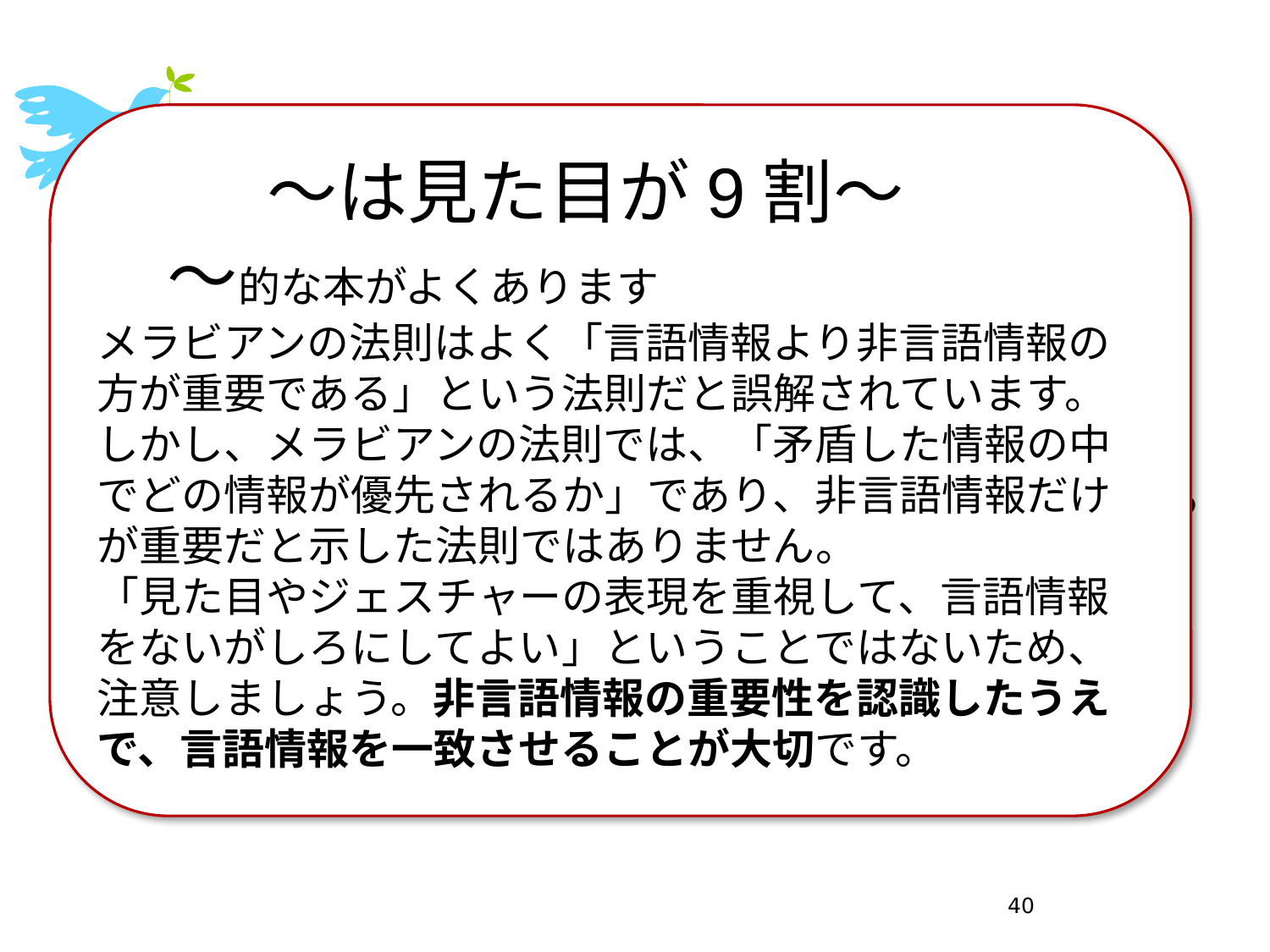

# メーラビアン　注：【諸説あります】
～は見た目が9割～
　～的な本がよくあります
メラビアンの法則はよく「言語情報より非言語情報の方が重要である」という法則だと誤解されています。しかし、メラビアンの法則では、「矛盾した情報の中でどの情報が優先されるか」であり、非言語情報だけが重要だと示した法則ではありません。
「見た目やジェスチャーの表現を重視して、言語情報をないがしろにしてよい」ということではないため、注意しましょう。非言語情報の重要性を認識したうえで、言語情報を一致させることが大切です。
ことば：メーラビアンは一日に「ことば」を用いてどのような割合で情報を伝えるかを調べた結果
言語（verbal）は7％
非言語（nonverbal）は93％
言語の内容と非言語の情報が食い違ったとき、どちらを信用するかという趣旨の実験をした
非言語のうち38％がことばの抑揚（vocal）
55%が表情、態度、目配り、服装など（facial）だという

40